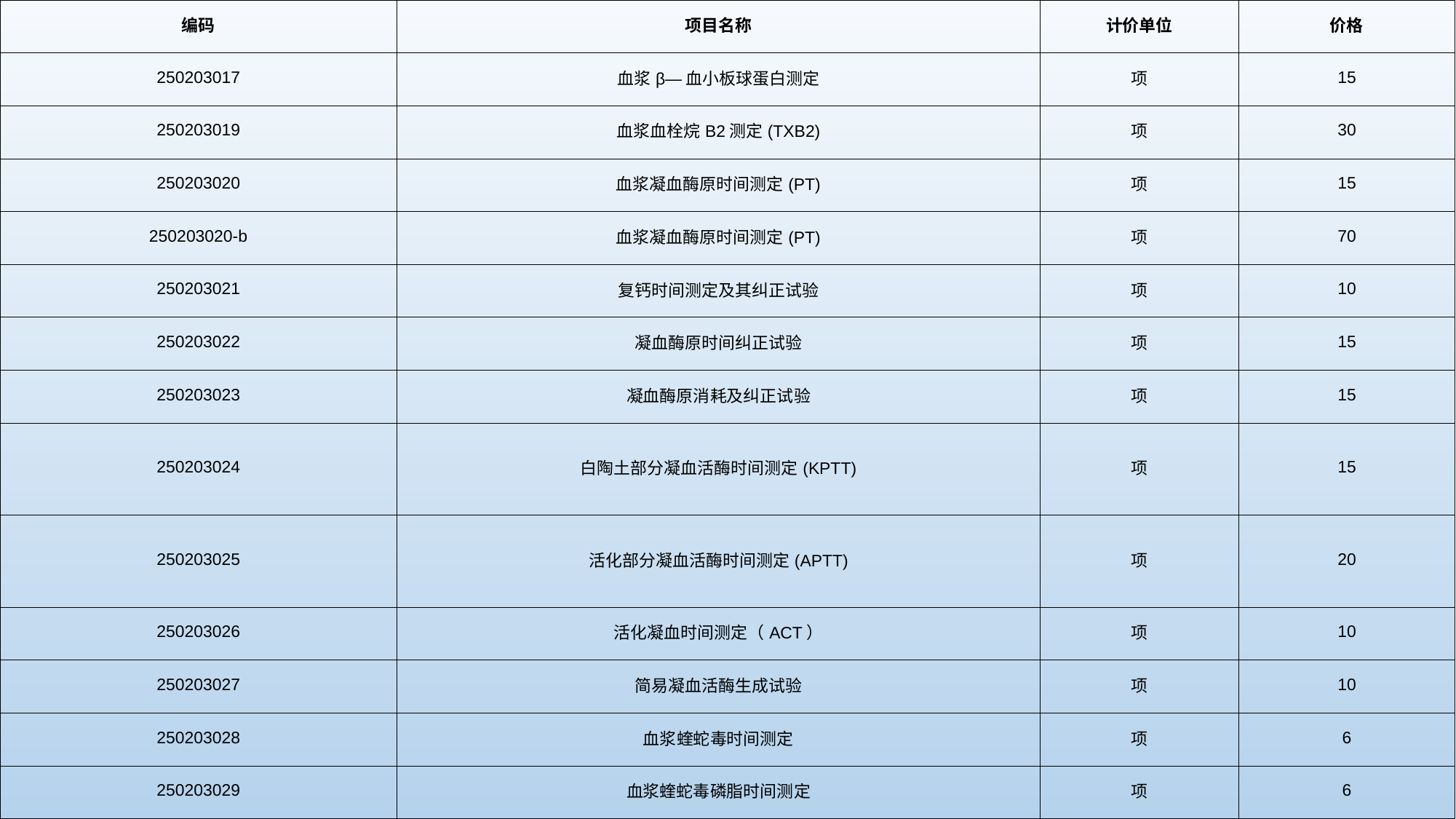

| 编码 | 项目名称 | 计价单位 | 价格 |
| --- | --- | --- | --- |
| 250203017 | 血浆β—血小板球蛋白测定 | 项 | 15 |
| 250203019 | 血浆血栓烷B2测定(TXB2) | 项 | 30 |
| 250203020 | 血浆凝血酶原时间测定(PT) | 项 | 15 |
| 250203020-b | 血浆凝血酶原时间测定(PT) | 项 | 70 |
| 250203021 | 复钙时间测定及其纠正试验 | 项 | 10 |
| 250203022 | 凝血酶原时间纠正试验 | 项 | 15 |
| 250203023 | 凝血酶原消耗及纠正试验 | 项 | 15 |
| 250203024 | 白陶土部分凝血活酶时间测定(KPTT) | 项 | 15 |
| 250203025 | 活化部分凝血活酶时间测定(APTT) | 项 | 20 |
| 250203026 | 活化凝血时间测定（ACT） | 项 | 10 |
| 250203027 | 简易凝血活酶生成试验 | 项 | 10 |
| 250203028 | 血浆蝰蛇毒时间测定 | 项 | 6 |
| 250203029 | 血浆蝰蛇毒磷脂时间测定 | 项 | 6 |